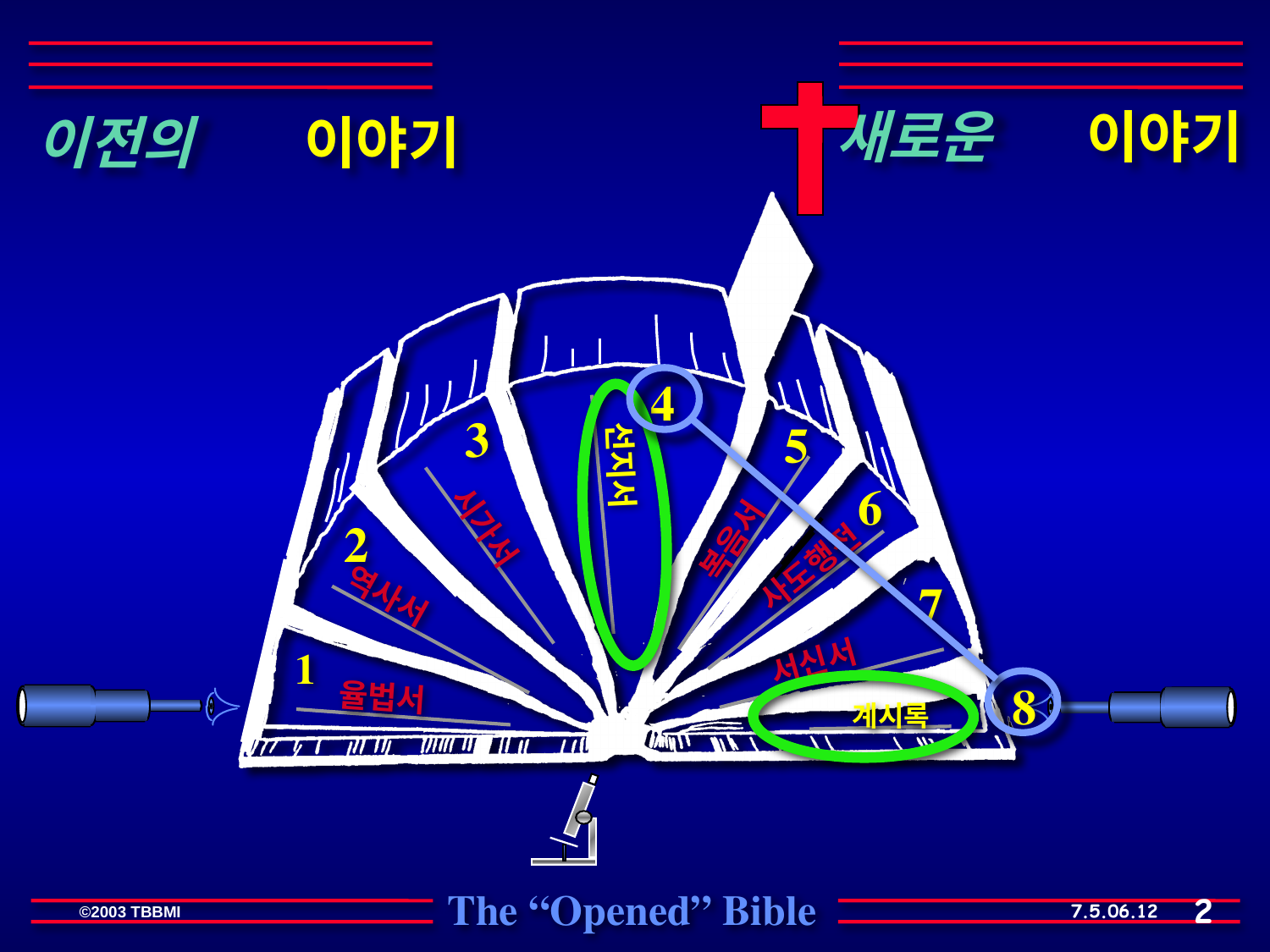

새로운      이야기
이전의       이야기
4

3
5
복음서

6

2
선지서

사도행전
시가서
7

역사서
서신서
1

8
율법서

계시록

2
12